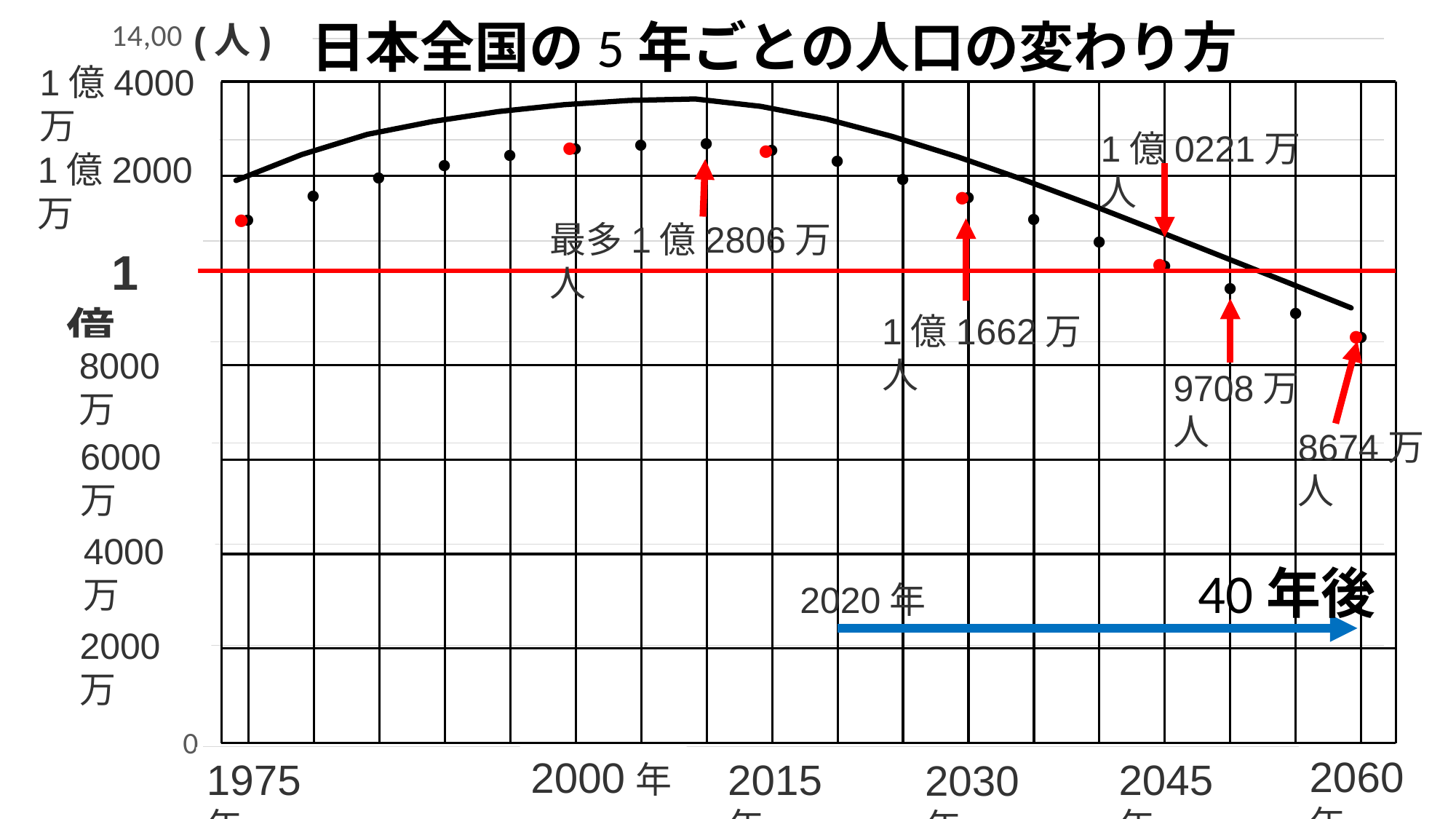

日本全国の5年ごとの人口の変わり方

### Chart:

| Category |  |
|---|---|
| 1975年 | 11194.0 |
| 1980年 | 11706.0 |
| 1985年 | 12105.0 |
| 1990年 | 12361.0 |
| 1995年 | 12557.0 |
| 2000年 | 12693.0 |
| 2005年 | 12777.0 |
| 2010年 | 12806.0 |
| 2015年 | 12660.0 |
| 2020年 | 12410.0 |
| 2025年 | 12066.0 |
| 2030年 | 11662.0 |
| 2035年 | 11212.0 |
| 2040年 | 10728.0 |
| 2045年 | 10221.0 |
| 2050年 | 9708.0 |
| 2055年 | 9193.0 |
| 2060年 | 8674.0 |
(人)
1億4000万
1億0221万人
●
●
●
●
●
●
●
●
1億2000万
●
●
●
●
●
●
●
●
●
最多1億2806万人
●
　1億
●
●
●
●
1億1662万人
●
●
8000万
9708万人
8674万人
6000万
4000万
40年後
2020年
2000万
2060年
2000年
1975年
2045年
2015年
2030年